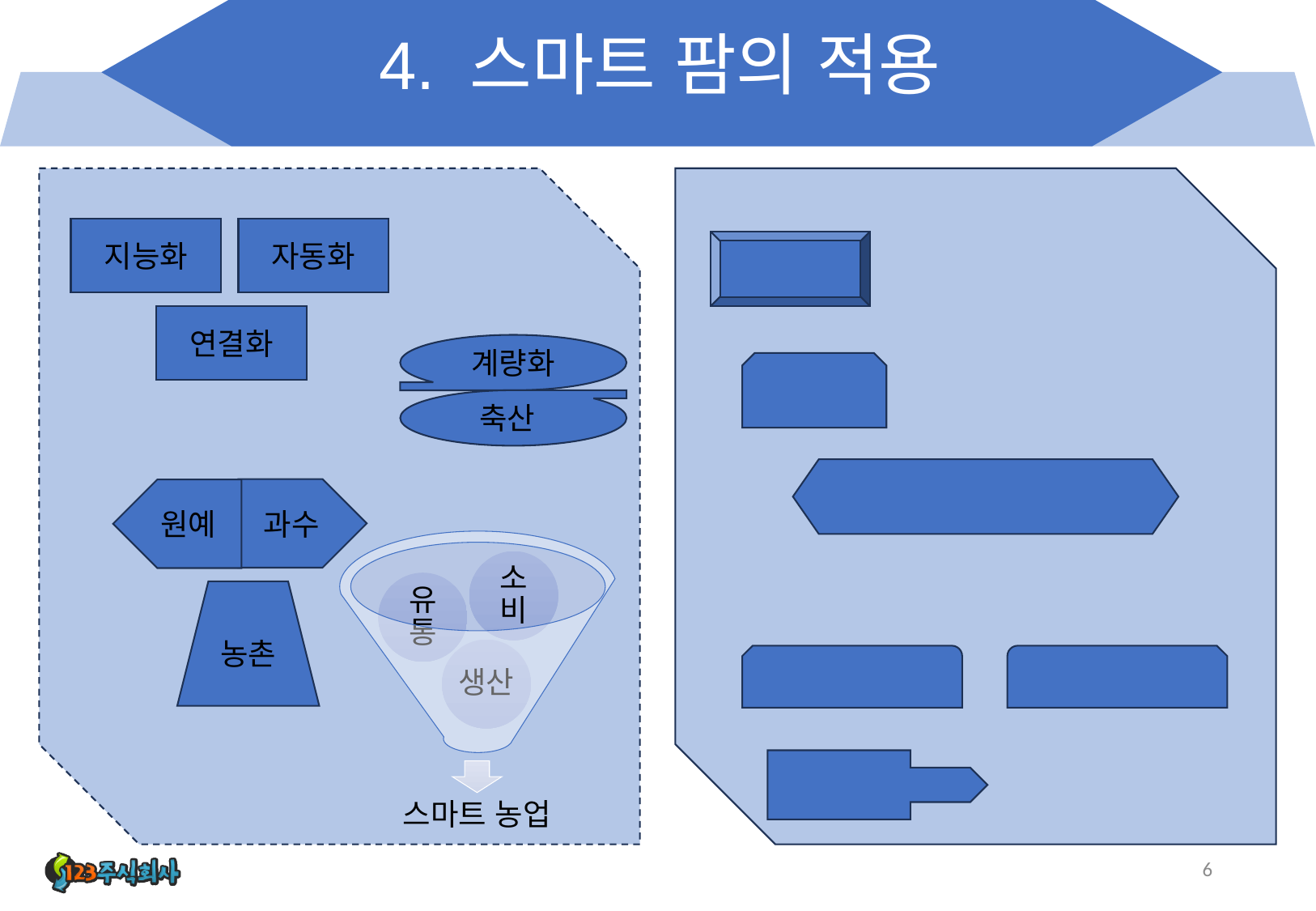

# 4. 스마트 팜의 적용

지능화
자동화
연결화
계량화

축산
과수
원예
스마트 농업
생산
유
통
소
비
농촌

6